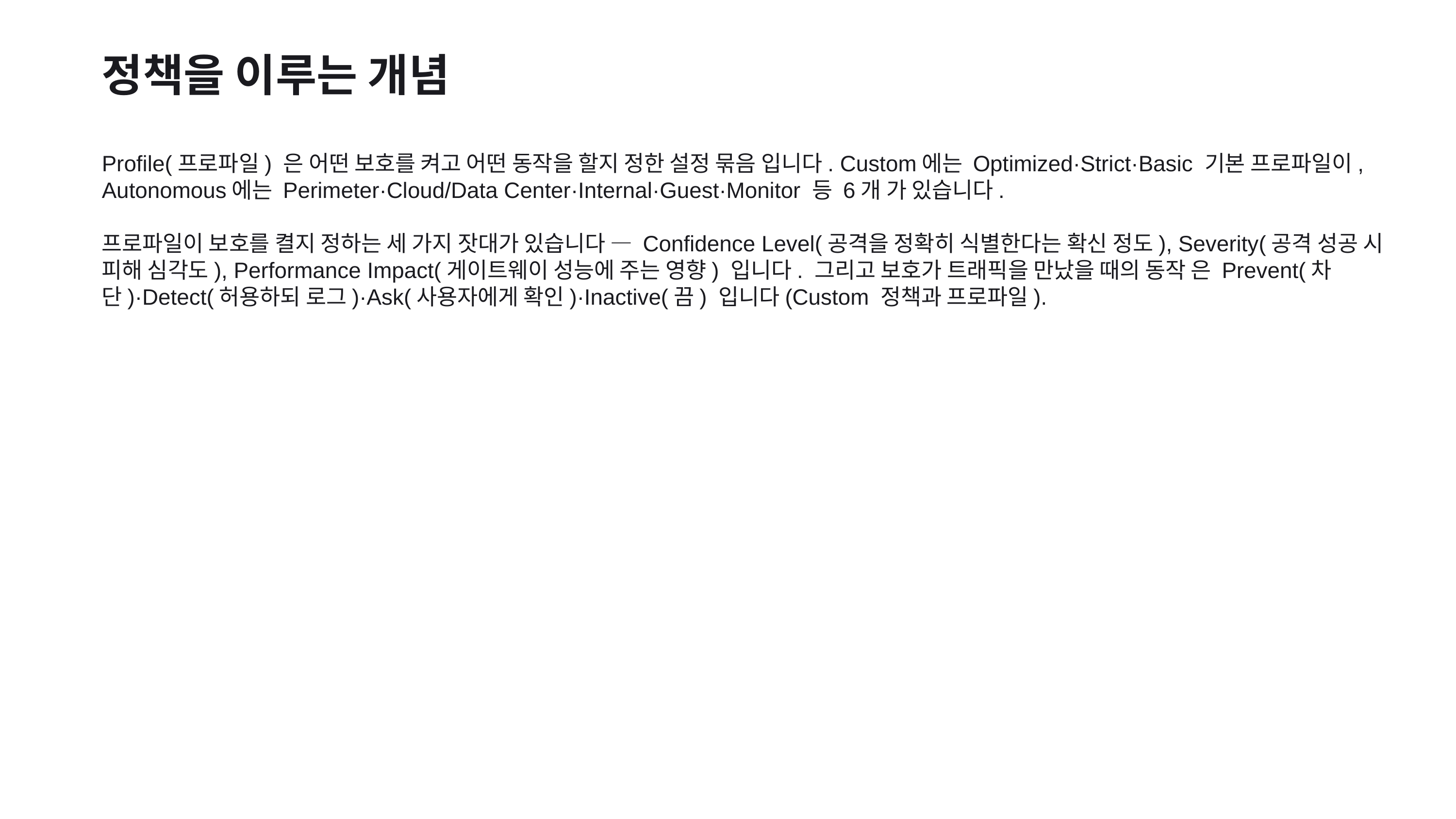

정책을 이루는 개념
Profile(프로파일) 은 어떤 보호를 켜고 어떤 동작을 할지 정한 설정 묶음 입니다. Custom에는 Optimized·Strict·Basic 기본 프로파일이, Autonomous에는 Perimeter·Cloud/Data Center·Internal·Guest·Monitor 등 6개 가 있습니다.

프로파일이 보호를 켤지 정하는 세 가지 잣대가 있습니다 — Confidence Level(공격을 정확히 식별한다는 확신 정도), Severity(공격 성공 시 피해 심각도), Performance Impact(게이트웨이 성능에 주는 영향) 입니다. 그리고 보호가 트래픽을 만났을 때의 동작 은 Prevent(차단)·Detect(허용하되 로그)·Ask(사용자에게 확인)·Inactive(끔) 입니다(Custom 정책과 프로파일).